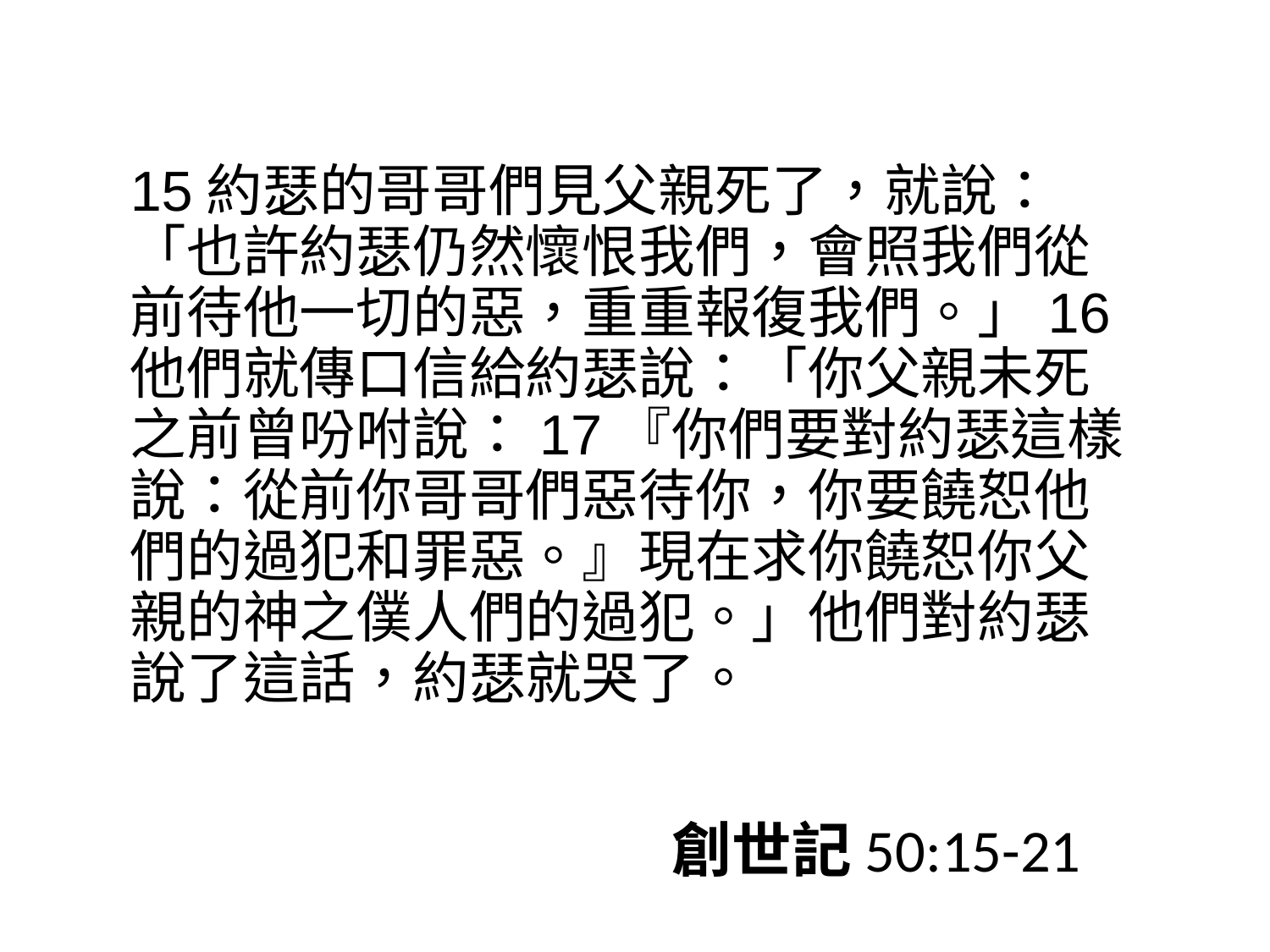

15約瑟的哥哥們見父親死了，就說：「也許約瑟仍然懷恨我們，會照我們從前待他一切的惡，重重報復我們。」16他們就傳口信給約瑟說：「你父親未死之前曾吩咐說：17『你們要對約瑟這樣說：從前你哥哥們惡待你，你要饒恕他們的過犯和罪惡。』現在求你饒恕你父親的神之僕人們的過犯。」他們對約瑟說了這話，約瑟就哭了。
# 創世記50:15-21